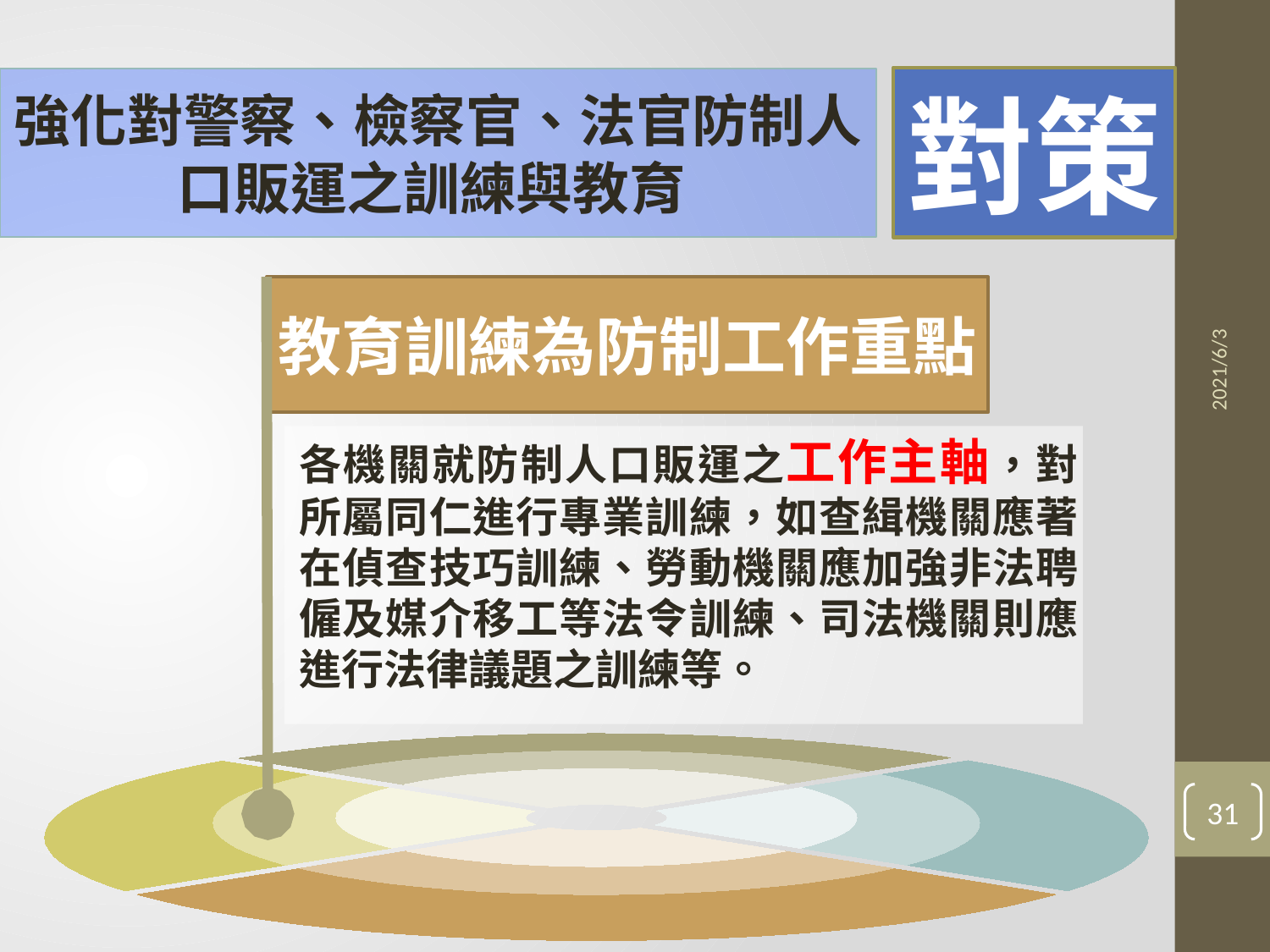

對策
強化對警察、檢察官、法官防制人口販運之訓練與教育
2021/6/3
教育訓練為防制工作重點
各機關就防制人口販運之工作主軸，對所屬同仁進行專業訓練，如查緝機關應著在偵查技巧訓練、勞動機關應加強非法聘僱及媒介移工等法令訓練、司法機關則應進行法律議題之訓練等。

31